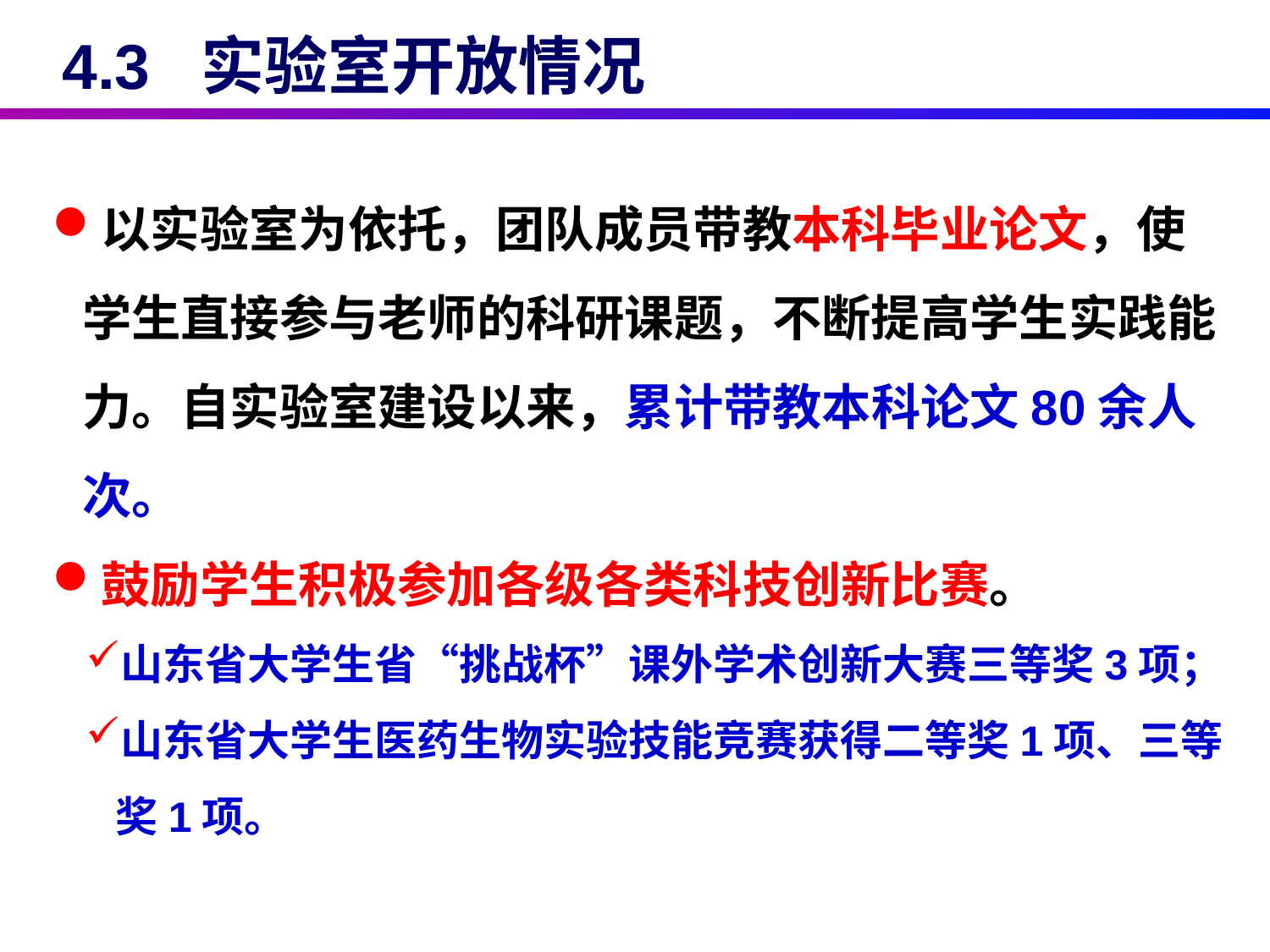

4.3  实验室开放情况

以实验室为依托，团队成员带教本科毕业论文，使学生直接参与老师的科研课题，不断提高学生实践能力。自实验室建设以来，累计带教本科论文80余人次。
鼓励学生积极参加各级各类科技创新比赛。
山东省大学生省“挑战杯”课外学术创新大赛三等奖3项；
山东省大学生医药生物实验技能竞赛获得二等奖1项、三等奖1项。